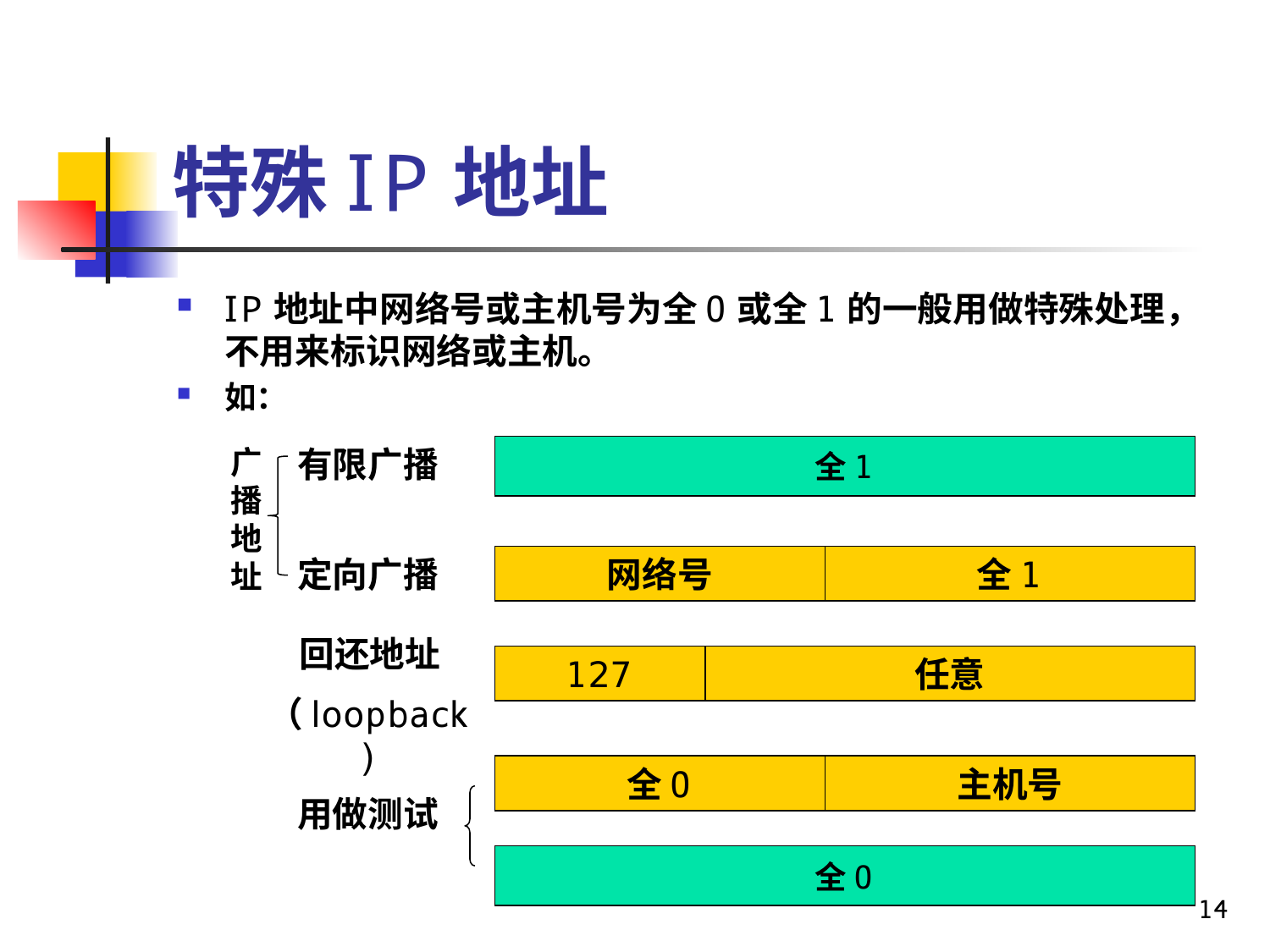

# 特殊IP地址
IP地址中网络号或主机号为全0或全1的一般用做特殊处理，不用来标识网络或主机。
如：
有限广播
全1
广播地址

定向广播
网络号
全1
回还地址
（loopback)
127
任意
全0
主机号
用做测试

全0
14